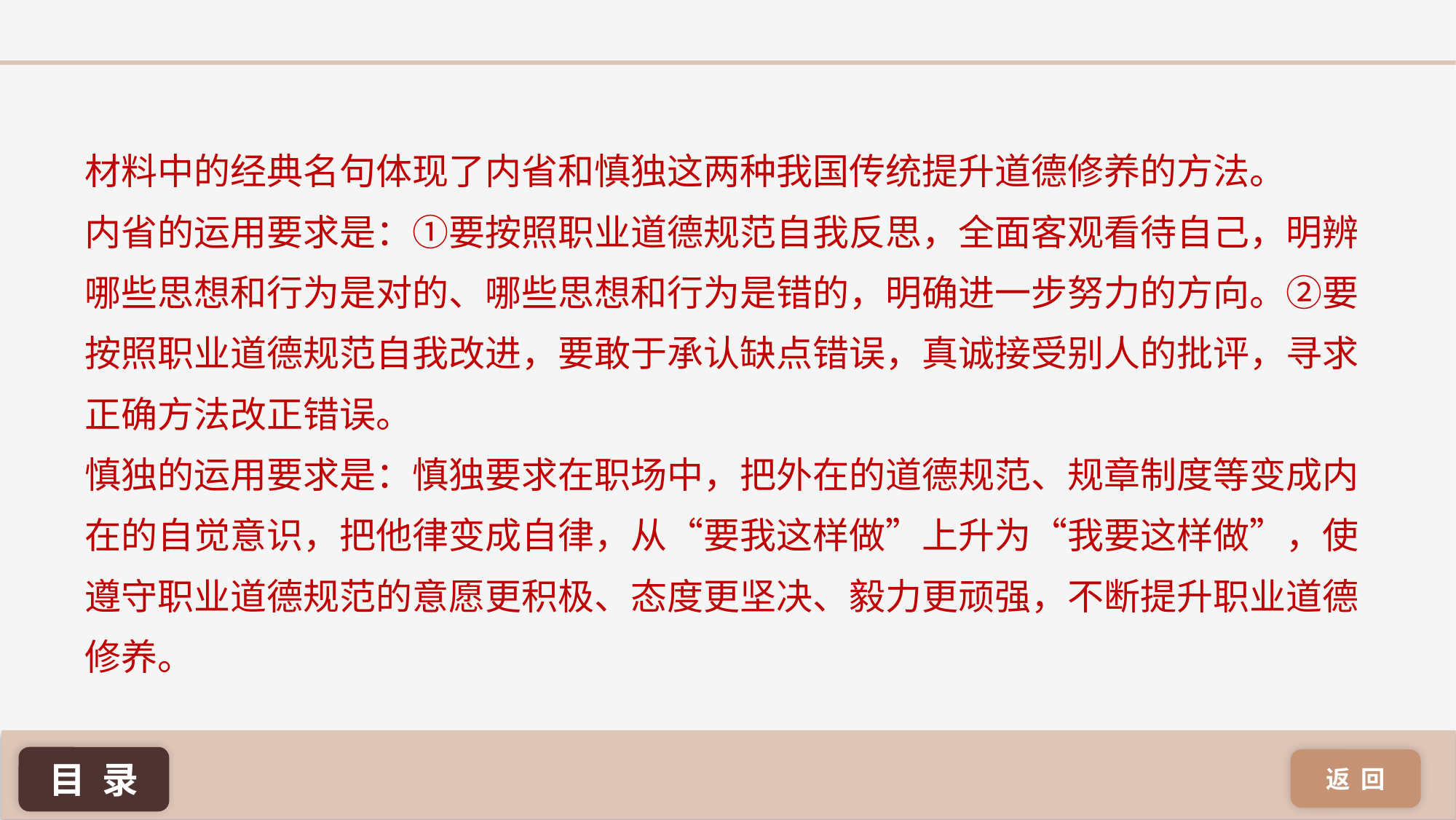

材料中的经典名句体现了内省和慎独这两种我国传统提升道德修养的方法。
内省的运用要求是：①要按照职业道德规范自我反思，全面客观看待自己，明辨哪些思想和行为是对的、哪些思想和行为是错的，明确进一步努力的方向。②要按照职业道德规范自我改进，要敢于承认缺点错误，真诚接受别人的批评，寻求正确方法改正错误。
慎独的运用要求是：慎独要求在职场中，把外在的道德规范、规章制度等变成内在的自觉意识，把他律变成自律，从“要我这样做”上升为“我要这样做”，使遵守职业道德规范的意愿更积极、态度更坚决、毅力更顽强，不断提升职业道德修养。
返  回